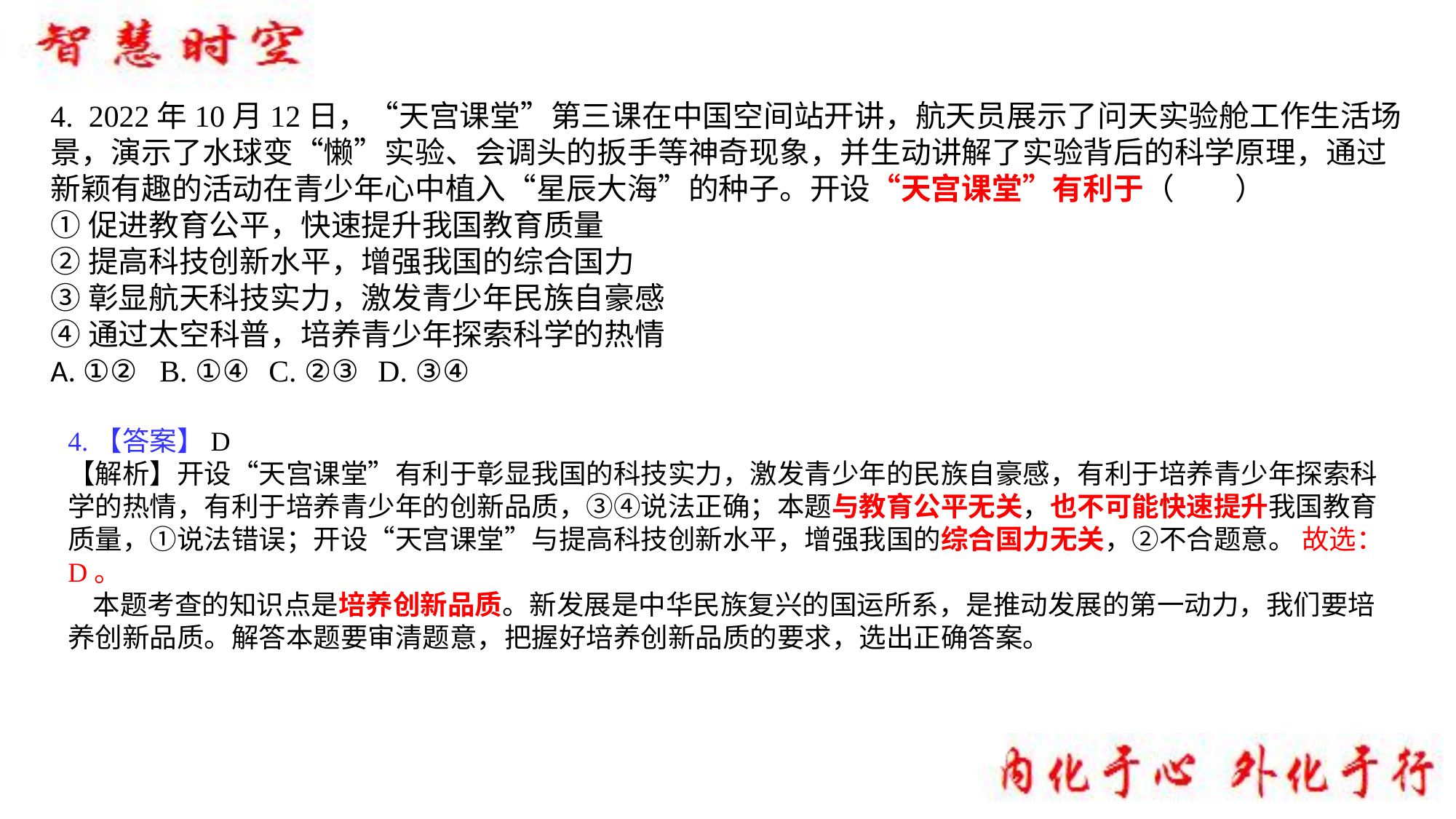

4.  2022年10月12日，“天宫课堂”第三课在中国空间站开讲，航天员展示了问天实验舱工作生活场景，演示了水球变“懒”实验、会调头的扳手等神奇现象，并生动讲解了实验背后的科学原理，通过新颖有趣的活动在青少年心中植入“星辰大海”的种子。开设“天宫课堂”有利于（　　）
①促进教育公平，快速提升我国教育质量
②提高科技创新水平，增强我国的综合国力
③彰显航天科技实力，激发青少年民族自豪感
④通过太空科普，培养青少年探索科学的热情A. ①②	B. ①④	C. ②③	D. ③④
4.【答案】D【解析】开设“天宫课堂”有利于彰显我国的科技实力，激发青少年的民族自豪感，有利于培养青少年探索科学的热情，有利于培养青少年的创新品质，③④说法正确；本题与教育公平无关，也不可能快速提升我国教育质量，①说法错误；开设“天宫课堂”与提高科技创新水平，增强我国的综合国力无关，②不合题意。 故选：D。
   本题考查的知识点是培养创新品质。新发展是中华民族复兴的国运所系，是推动发展的第一动力，我们要培养创新品质。解答本题要审清题意，把握好培养创新品质的要求，选出正确答案。